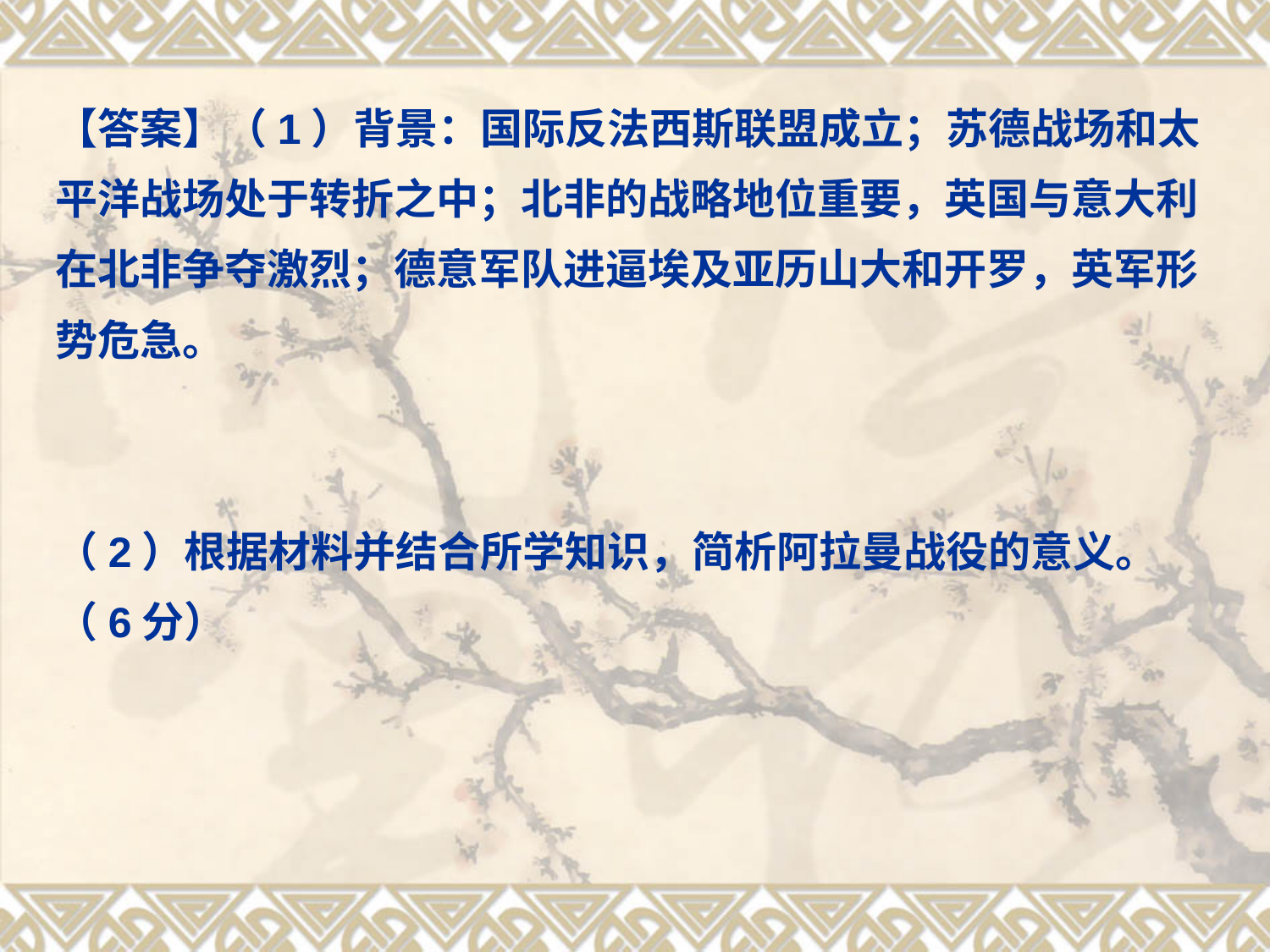

【答案】（1）背景：国际反法西斯联盟成立；苏德战场和太平洋战场处于转折之中；北非的战略地位重要，英国与意大利在北非争夺激烈；德意军队进逼埃及亚历山大和开罗，英军形势危急。

（2）根据材料并结合所学知识，简析阿拉曼战役的意义。（6分）